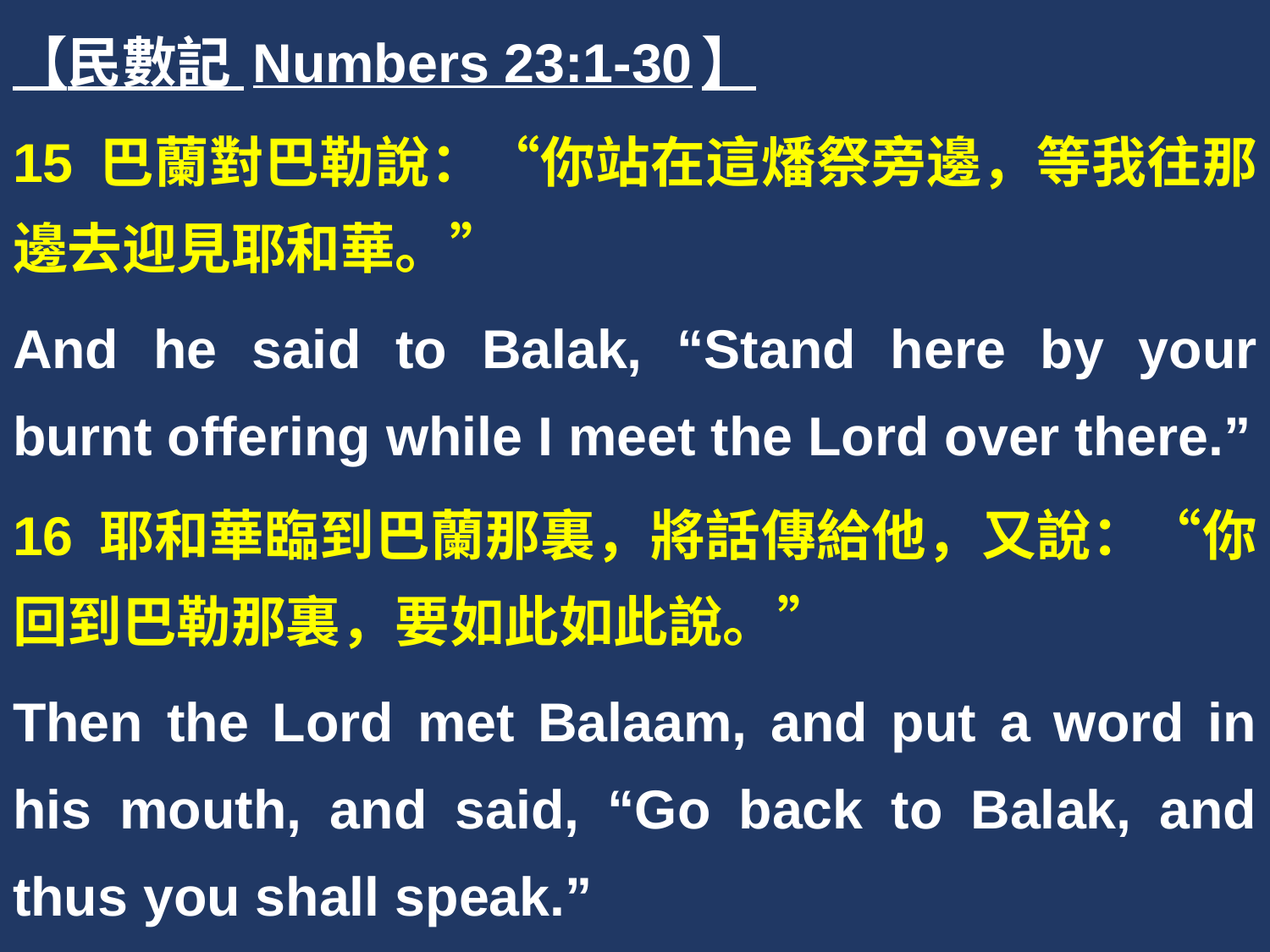

【民數記 Numbers 23:1-30】
15 巴蘭對巴勒說：“你站在這燔祭旁邊，等我往那邊去迎見耶和華。”
And he said to Balak, “Stand here by your burnt offering while I meet the Lord over there.”
16 耶和華臨到巴蘭那裏，將話傳給他，又說：“你回到巴勒那裏，要如此如此說。”
Then the Lord met Balaam, and put a word in his mouth, and said, “Go back to Balak, and thus you shall speak.”